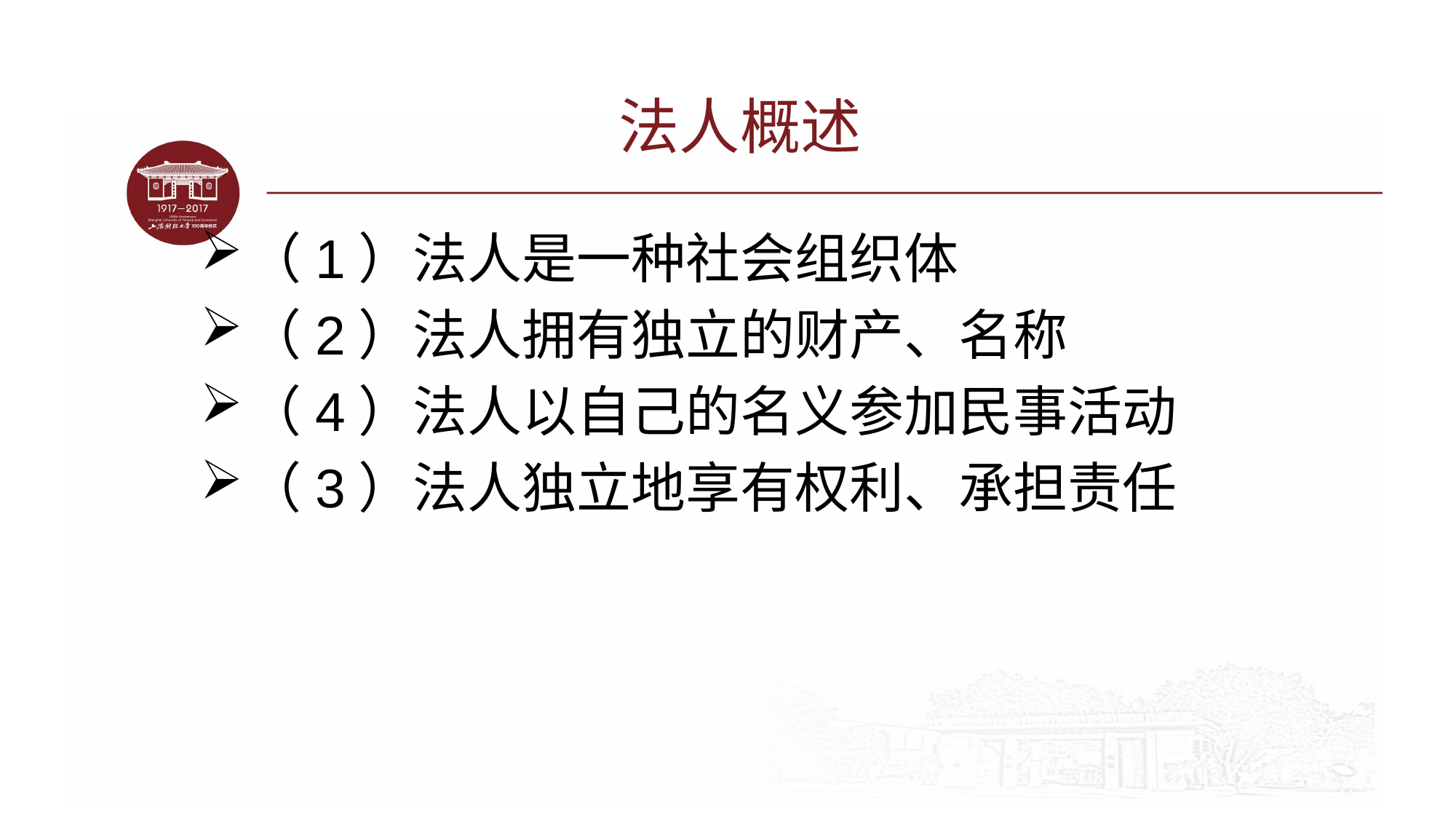

# 法人概述
（1）法人是一种社会组织体
（2）法人拥有独立的财产、名称
（4）法人以自己的名义参加民事活动
（3）法人独立地享有权利、承担责任